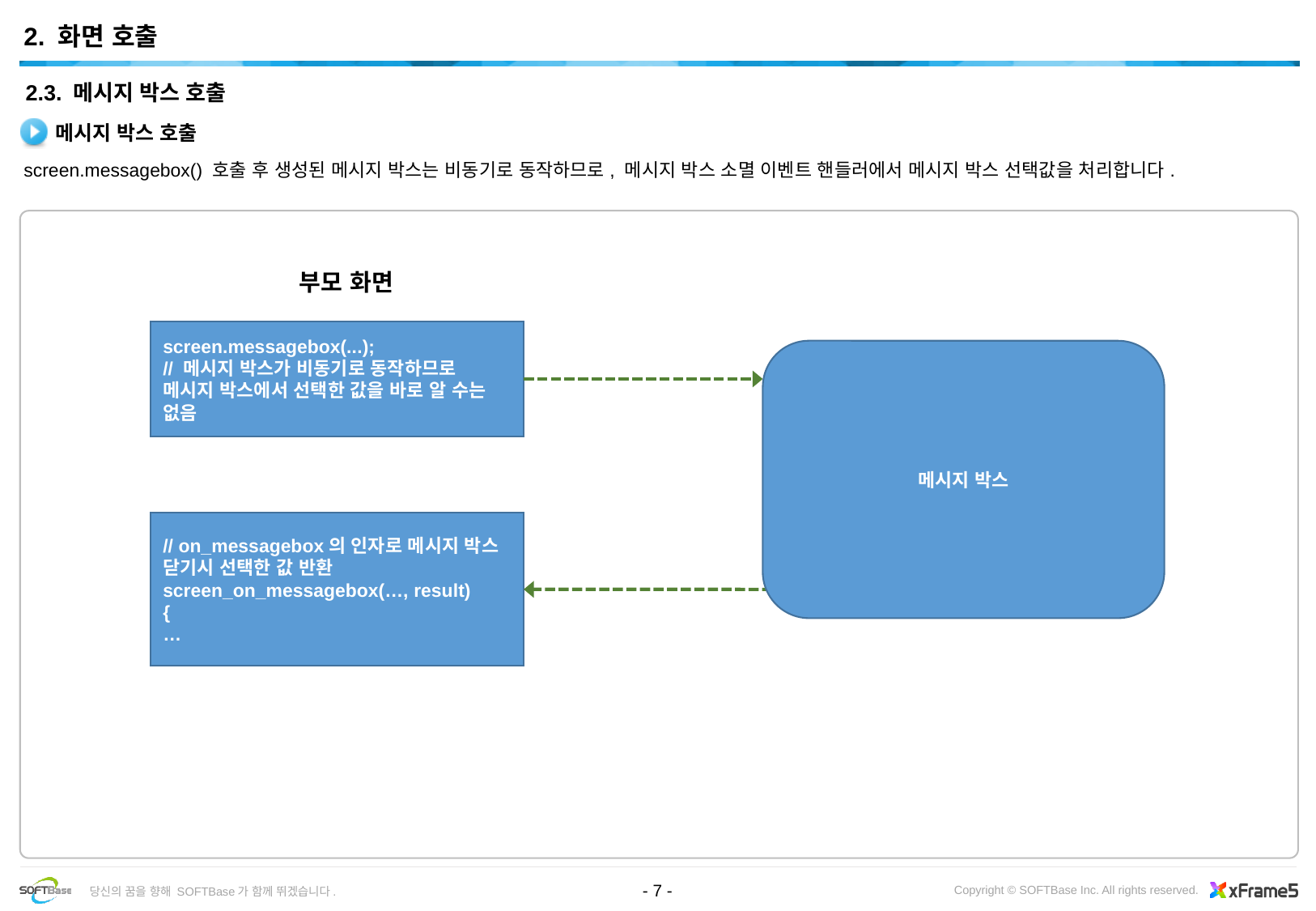

2. 화면 호출
2.3. 메시지 박스 호출

메시지 박스 호출

screen.messagebox() 호출 후 생성된 메시지 박스는 비동기로 동작하므로, 메시지 박스 소멸 이벤트 핸들러에서 메시지 박스 선택값을 처리합니다.
부모 화면
screen.messagebox(...);
// 메시지 박스가 비동기로 동작하므로 메시지 박스에서 선택한 값을 바로 알 수는 없음
메시지 박스
// on_messagebox의 인자로 메시지 박스 닫기시 선택한 값 반환
screen_on_messagebox(…, result)
{
…